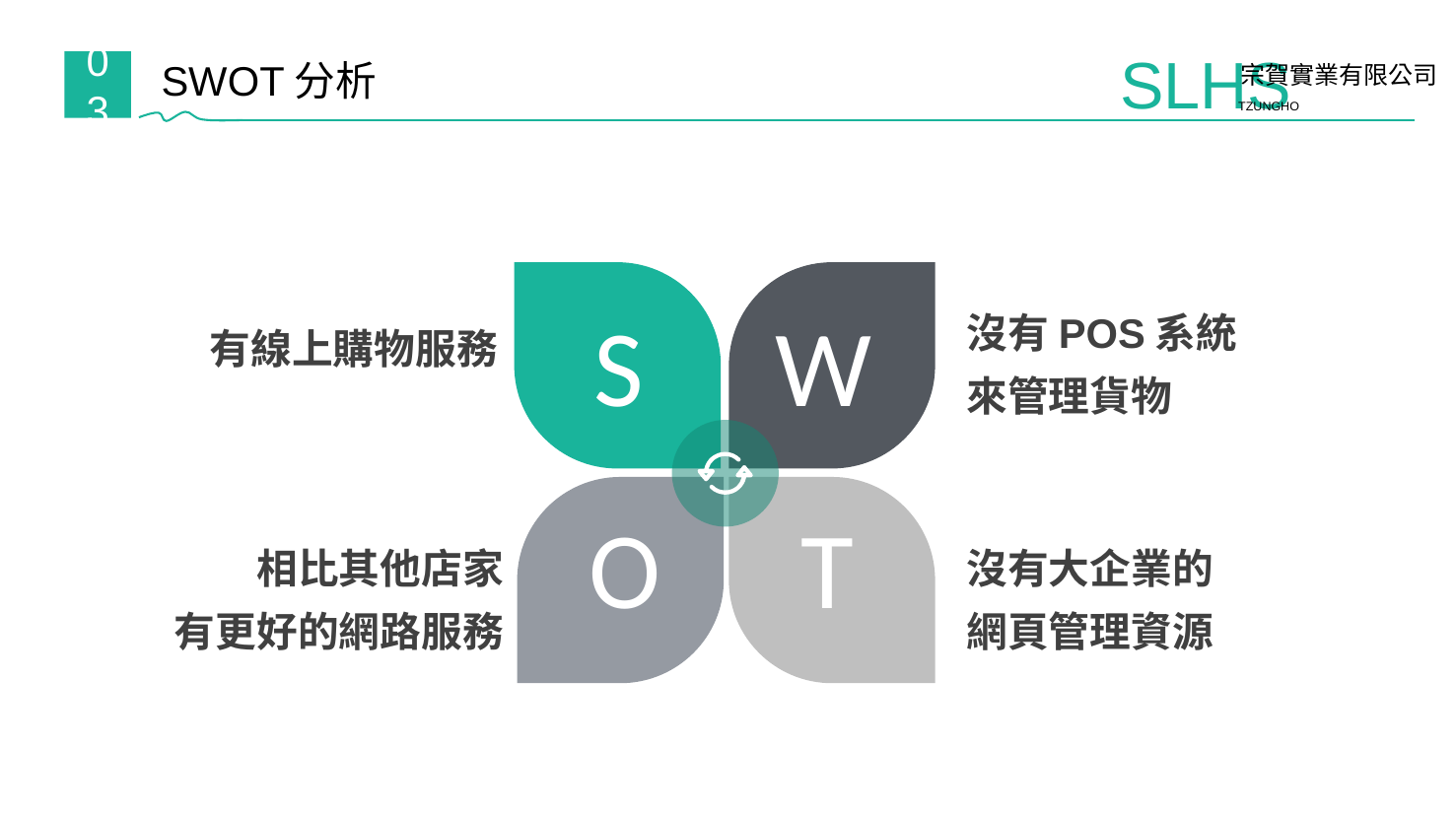

SLHS
宗賀實業有限公司
TZUNGHO
SWOT分析
03

沒有POS系統
來管理貨物
S
W
有線上購物服務

O
T
相比其他店家
有更好的網路服務
沒有大企業的
網頁管理資源